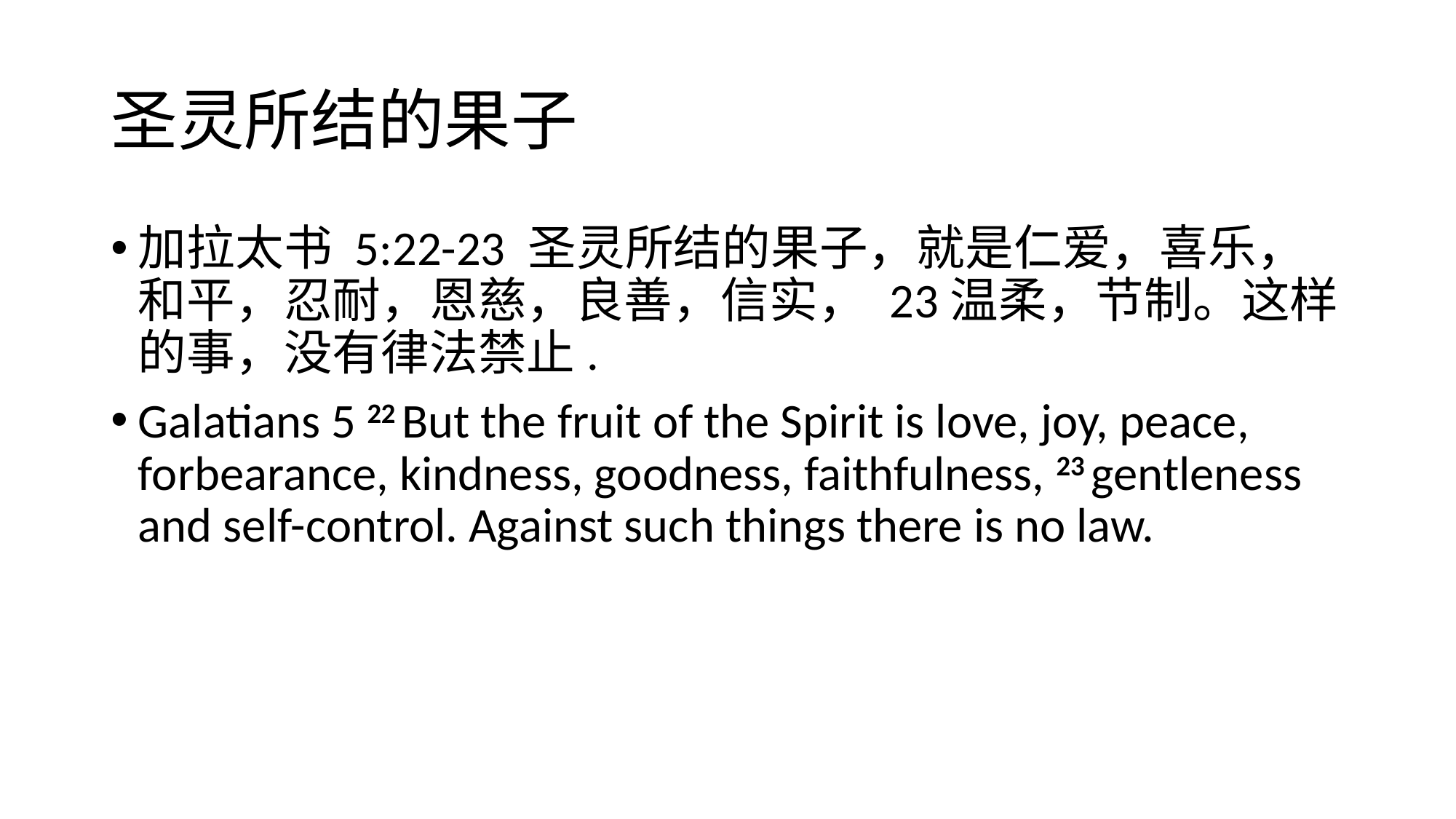

# 圣灵所结的果子
加拉太书 5:22-23 圣灵所结的果子，就是仁爱，喜乐，和平，忍耐，恩慈，良善，信实， 23温柔，节制。这样的事，没有律法禁止.
Galatians 5 22 But the fruit of the Spirit is love, joy, peace, forbearance, kindness, goodness, faithfulness, 23 gentleness and self-control. Against such things there is no law.